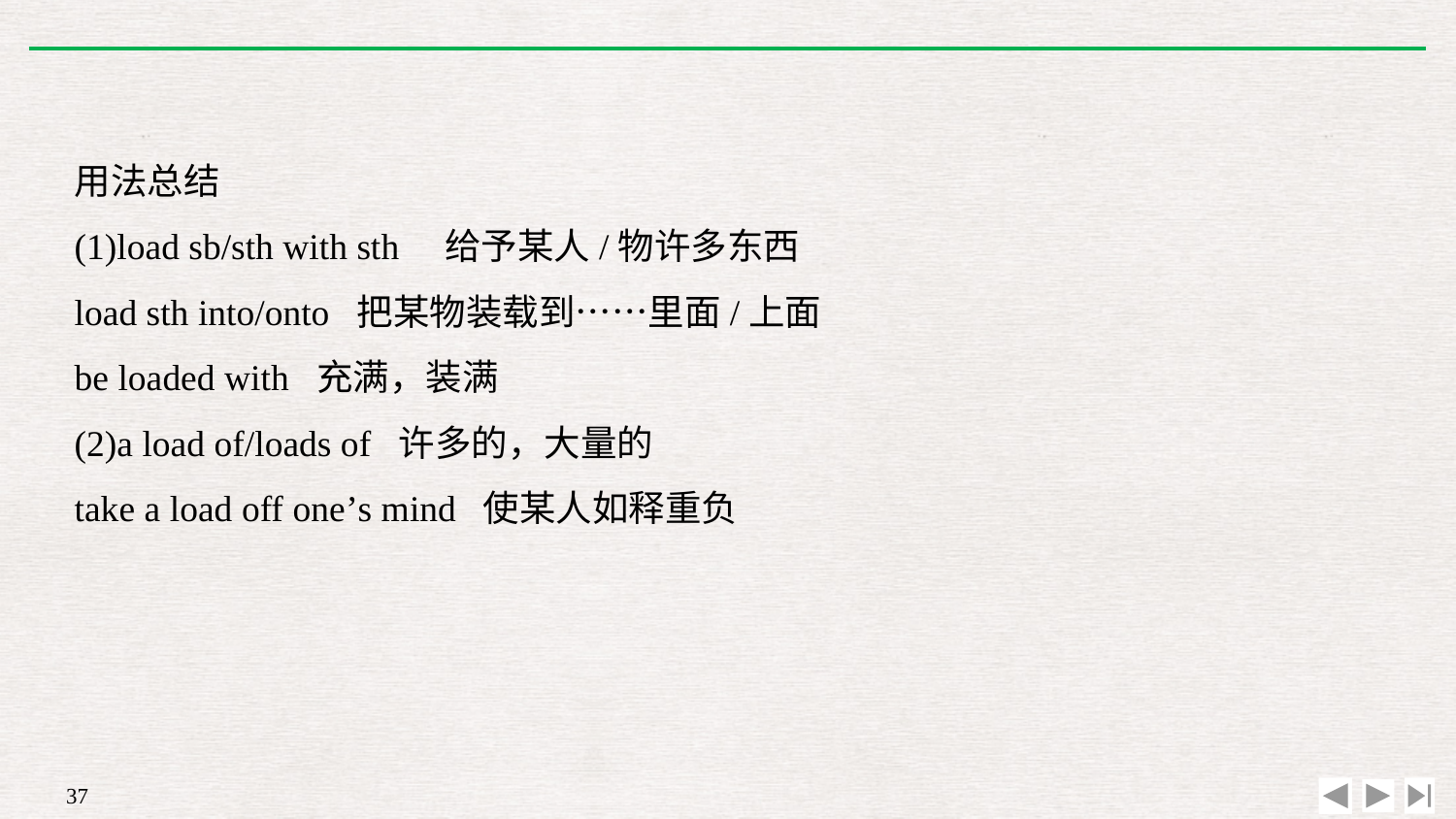

用法总结
(1)load sb/sth with sth　给予某人/物许多东西
load sth into/onto  把某物装载到……里面/上面
be loaded with  充满，装满
(2)a load of/loads of  许多的，大量的
take a load off one’s mind  使某人如释重负